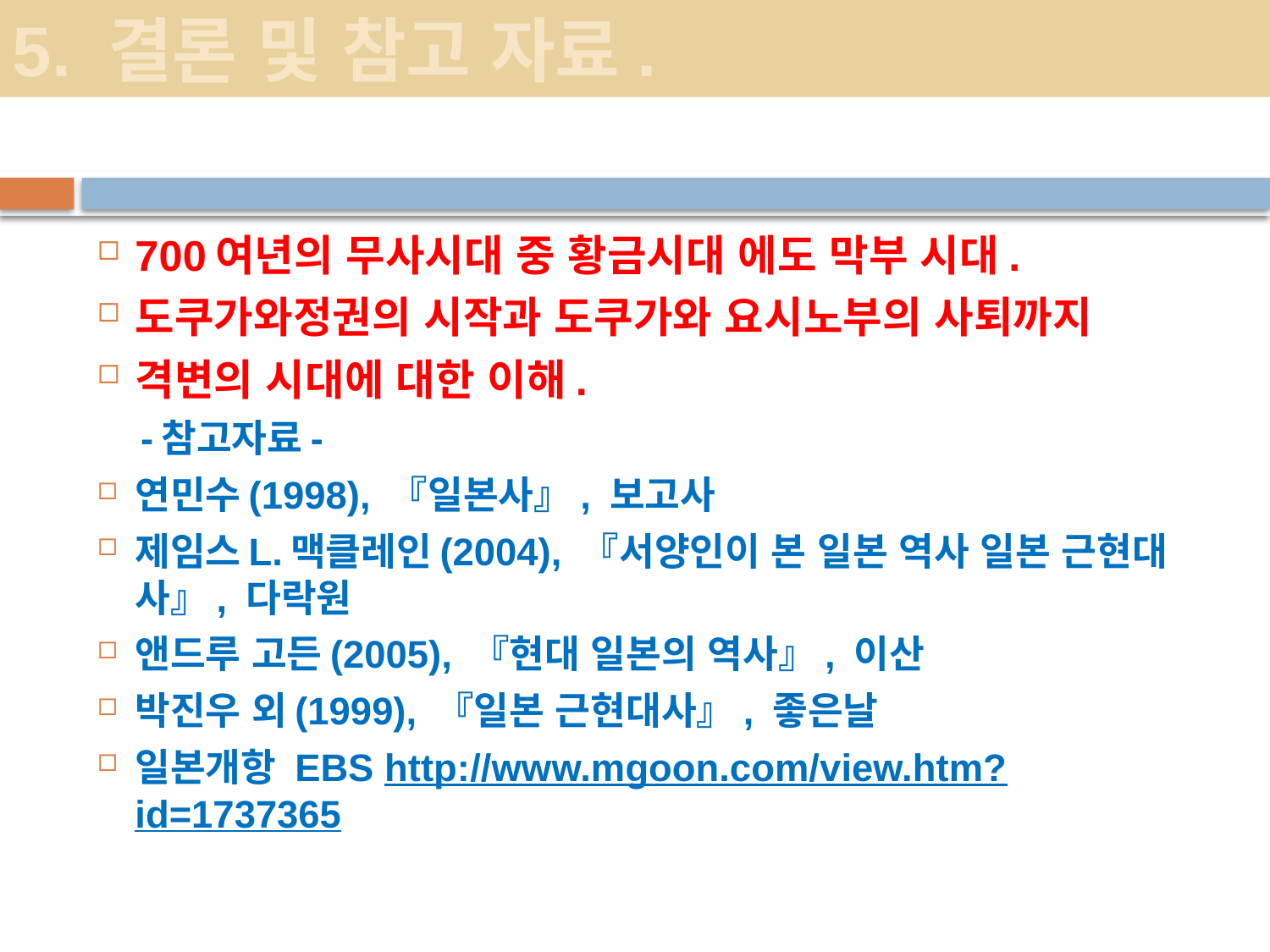

5. 결론 및 참고 자료.
700여년의 무사시대 중 황금시대 에도 막부 시대.
도쿠가와정권의 시작과 도쿠가와 요시노부의 사퇴까지
격변의 시대에 대한 이해.
    -참고자료-
연민수(1998), 『일본사』, 보고사
제임스L.맥클레인(2004), 『서양인이 본 일본 역사 일본 근현대사』, 다락원
앤드루 고든(2005), 『현대 일본의 역사』, 이산
박진우 외(1999), 『일본 근현대사』, 좋은날
일본개항 EBS http://www.mgoon.com/view.htm?id=1737365